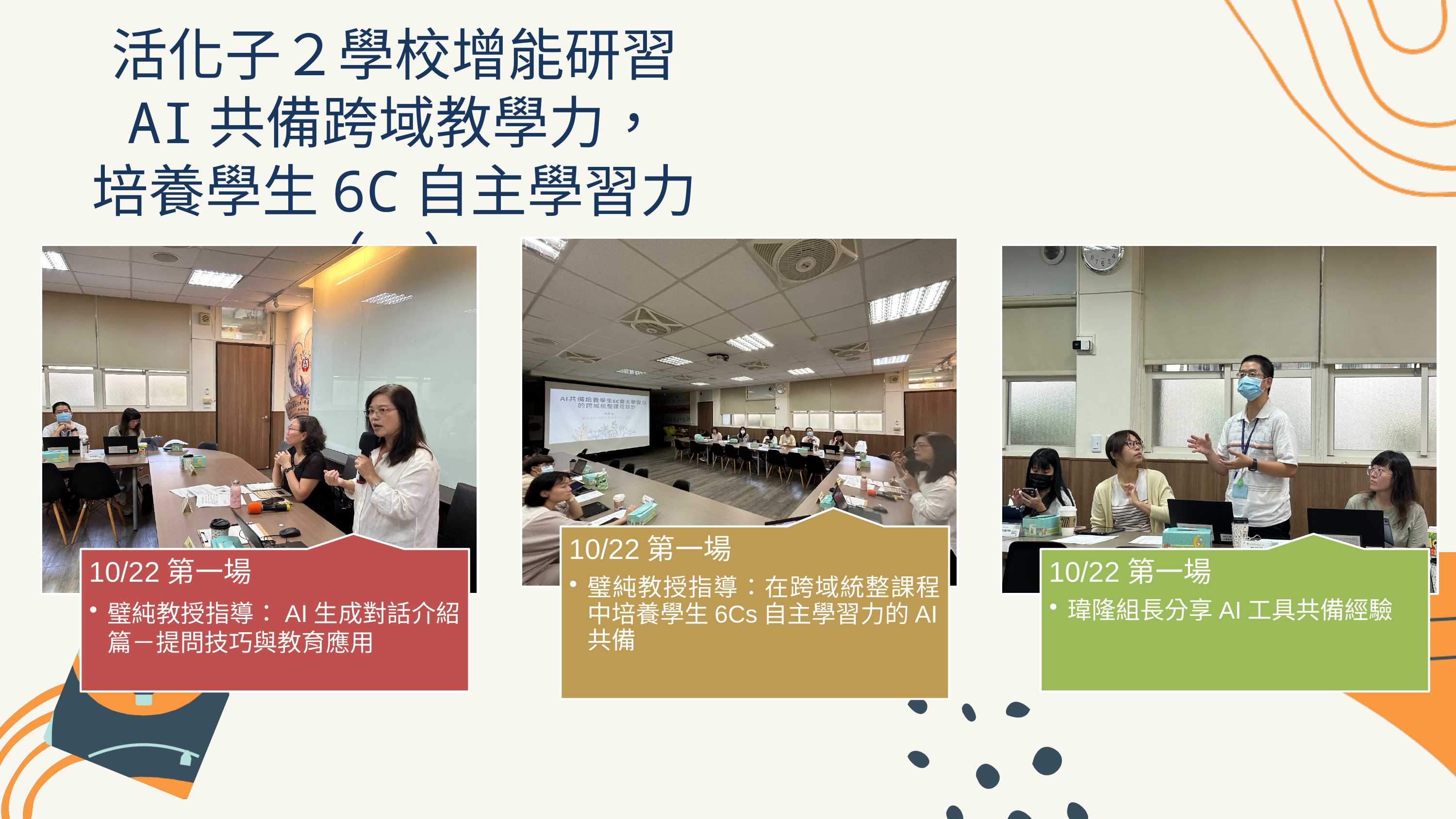

活化子２學校增能研習
AI共備跨域教學力，
培養學生6C自主學習力（一）
10/22第一場
璧純教授指導：AI生成對話介紹篇－提問技巧與教育應用
10/22第一場
璧純教授指導：在跨域統整課程中培養學生6Cs自主學習力的AI共備
10/22第一場
瑋隆組長分享AI工具共備經驗